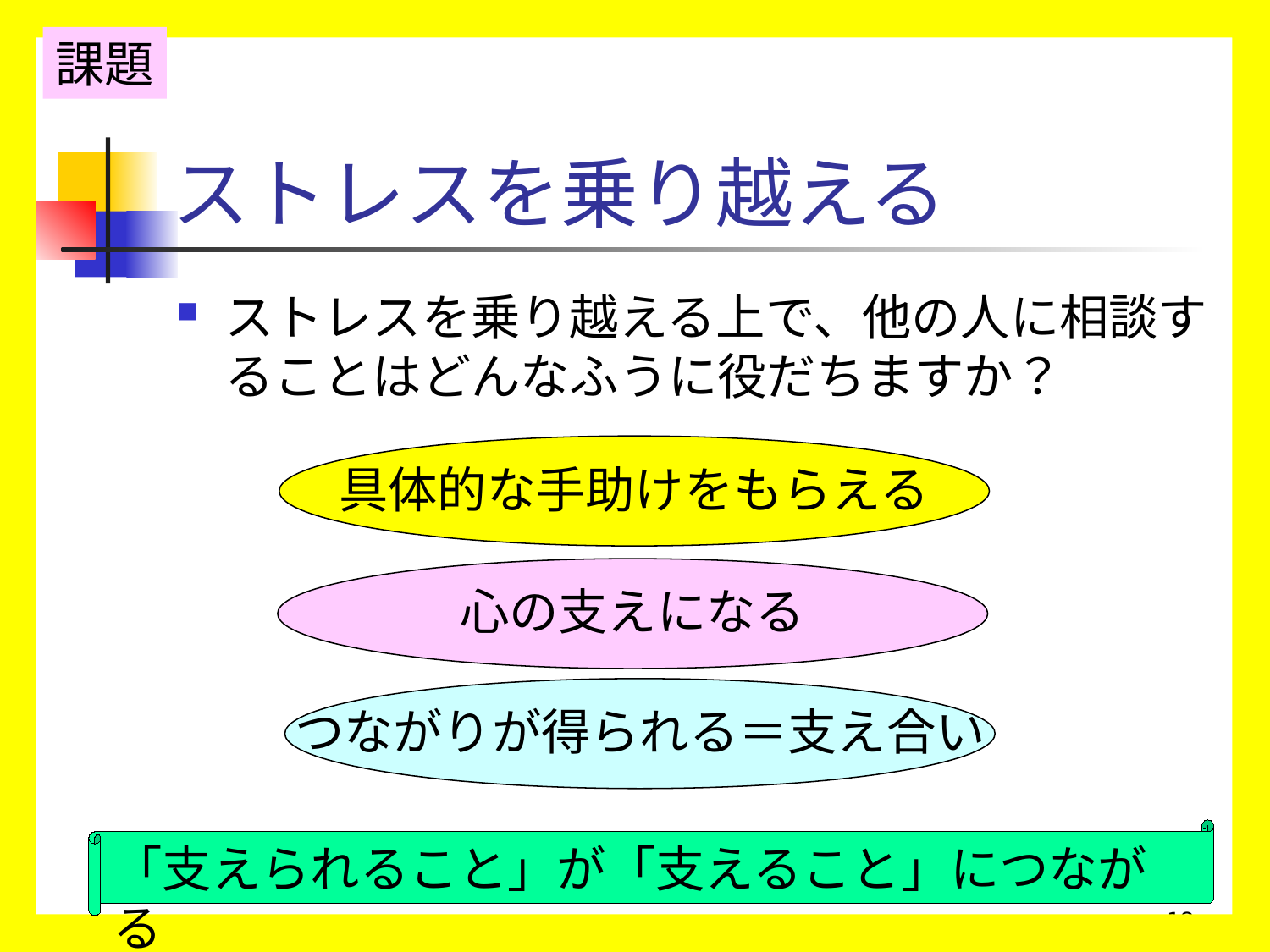

課題
# ストレスを乗り越える
ストレスを乗り越える上で、他の人に相談することはどんなふうに役だちますか？
具体的な手助けをもらえる
心の支えになる
つながりが得られる＝支え合い
「支えられること」が「支えること」につながる
18